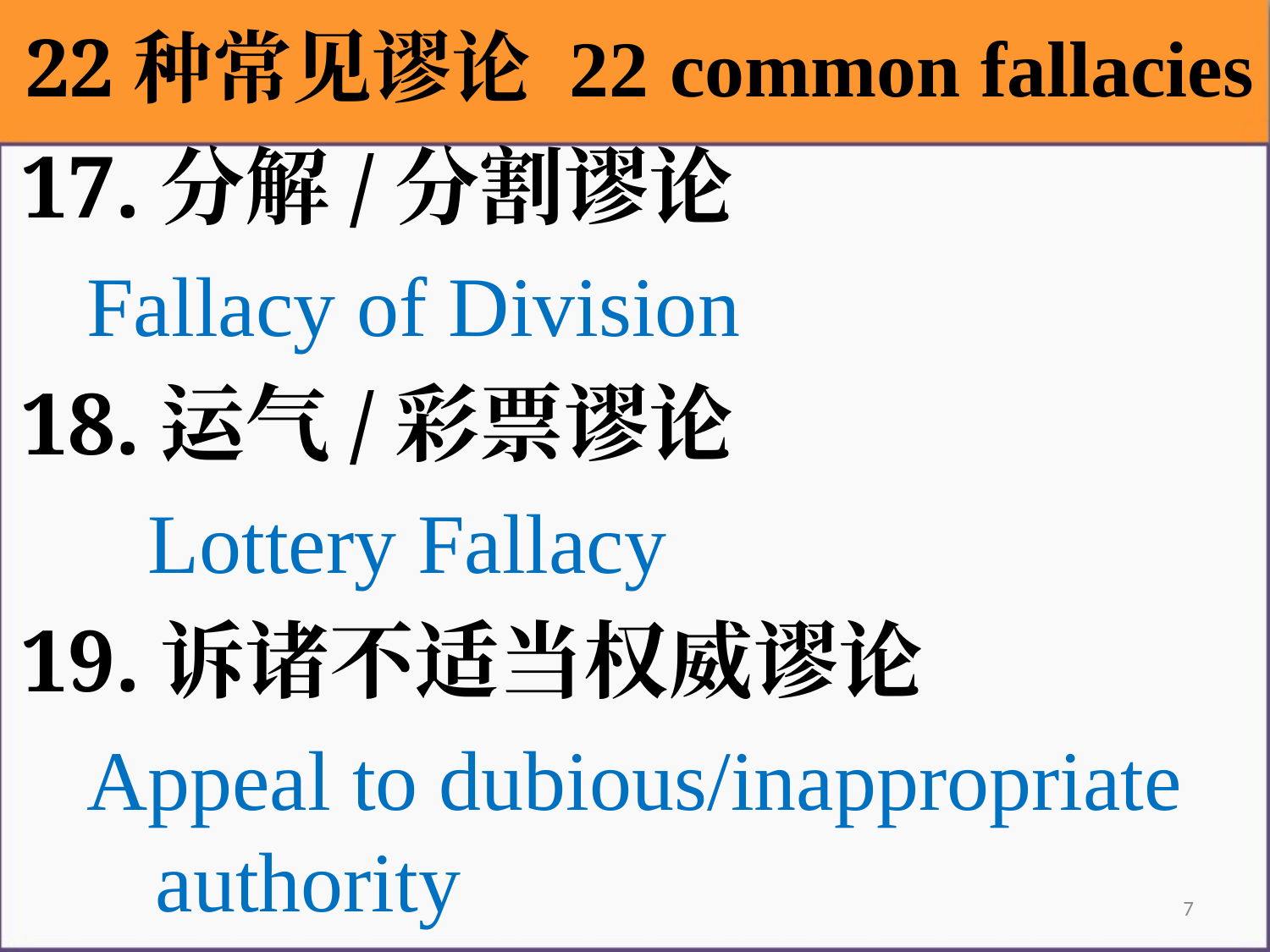

22种常见谬论 22 common fallacies
17.分解/分割谬论
   Fallacy of Division
18.运气/彩票谬论
      Lottery Fallacy
19.诉诸不适当权威谬论
   Appeal to dubious/inappropriate authority

7